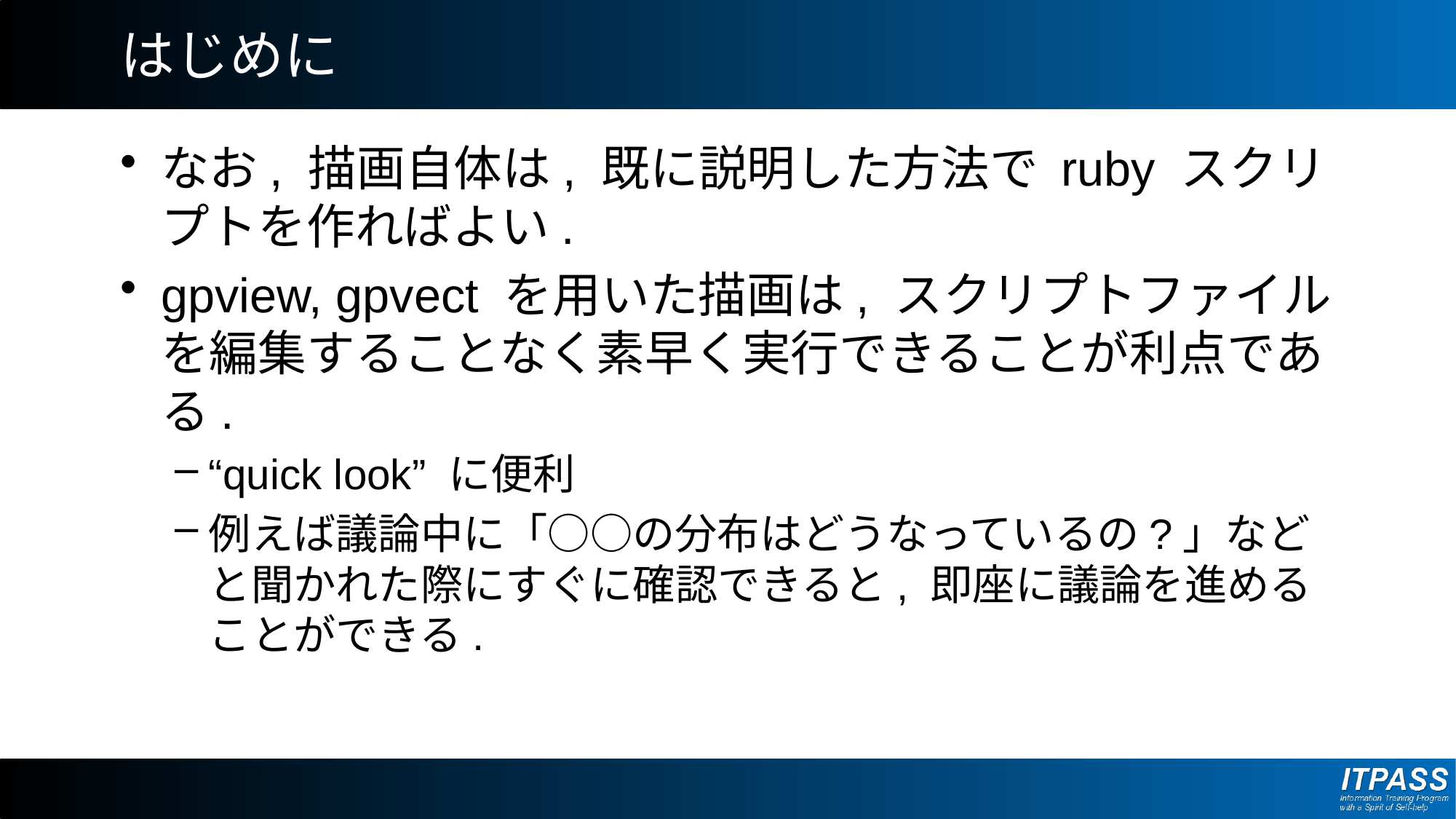

# はじめに
なお, 描画自体は, 既に説明した方法で ruby スクリプトを作ればよい.
gpview, gpvect を用いた描画は, スクリプトファイルを編集することなく素早く実行できることが利点である.
“quick look” に便利
例えば議論中に「○○の分布はどうなっているの?」などと聞かれた際にすぐに確認できると, 即座に議論を進めることができる.